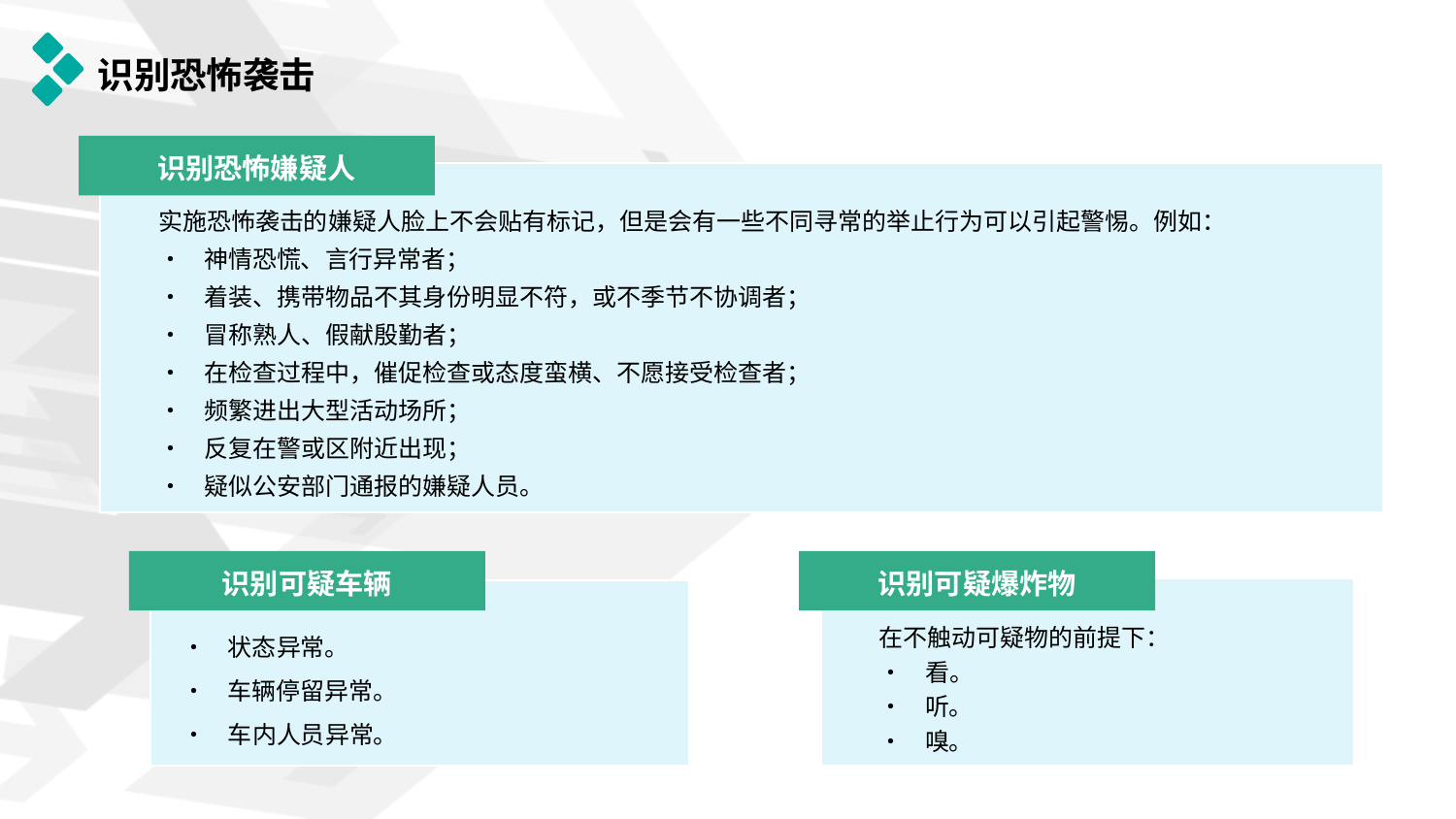

# 识别恐怖袭击

识别恐怖嫌疑人
实施恐怖袭击的嫌疑人脸上不会贴有标记，但是会有一些不同寻常的举止行为可以引起警惕。例如：
•   神情恐慌、言行异常者；
•   着装、携带物品不其身份明显不符，或不季节不协调者；
•   冒称熟人、假献殷勤者；
•   在检查过程中，催促检查或态度蛮横、不愿接受检查者；
•   频繁进出大型活动场所；
•   反复在警或区附近出现；
•   疑似公安部门通报的嫌疑人员。

识别可疑车辆
识别可疑爆炸物

在不触动可疑物的前提下：
•   状态异常。
•   车辆停留异常。
•   车内人员异常。
•   看。
•   听。
•   嗅。